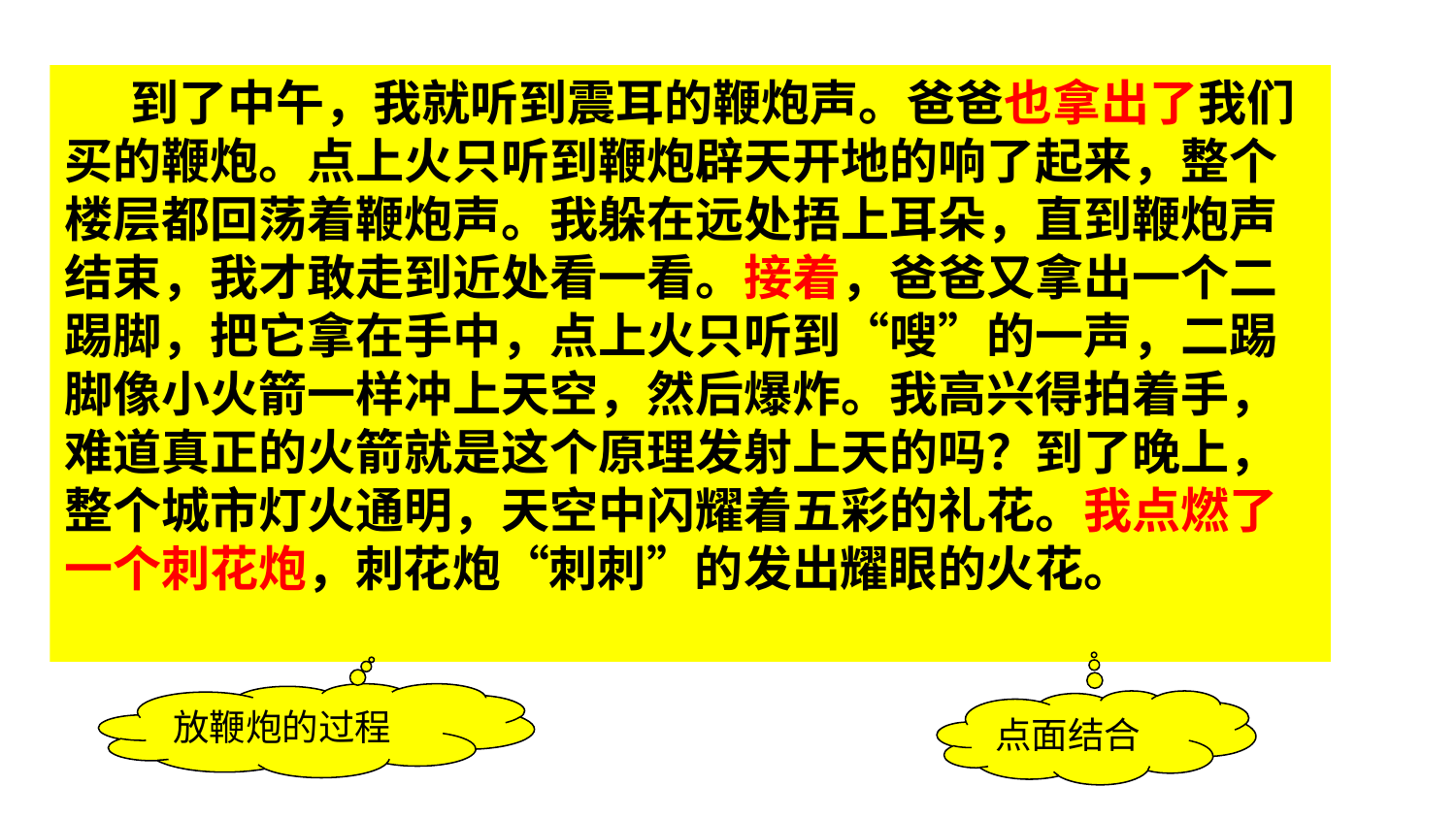

到了中午，我就听到震耳的鞭炮声。爸爸也拿出了我们买的鞭炮。点上火只听到鞭炮辟天开地的响了起来，整个楼层都回荡着鞭炮声。我躲在远处捂上耳朵，直到鞭炮声结束，我才敢走到近处看一看。接着，爸爸又拿出一个二踢脚，把它拿在手中，点上火只听到“嗖”的一声，二踢脚像小火箭一样冲上天空，然后爆炸。我高兴得拍着手，难道真正的火箭就是这个原理发射上天的吗？到了晚上，整个城市灯火通明，天空中闪耀着五彩的礼花。我点燃了一个刺花炮，刺花炮“刺刺”的发出耀眼的火花。

放鞭炮的过程
点面结合